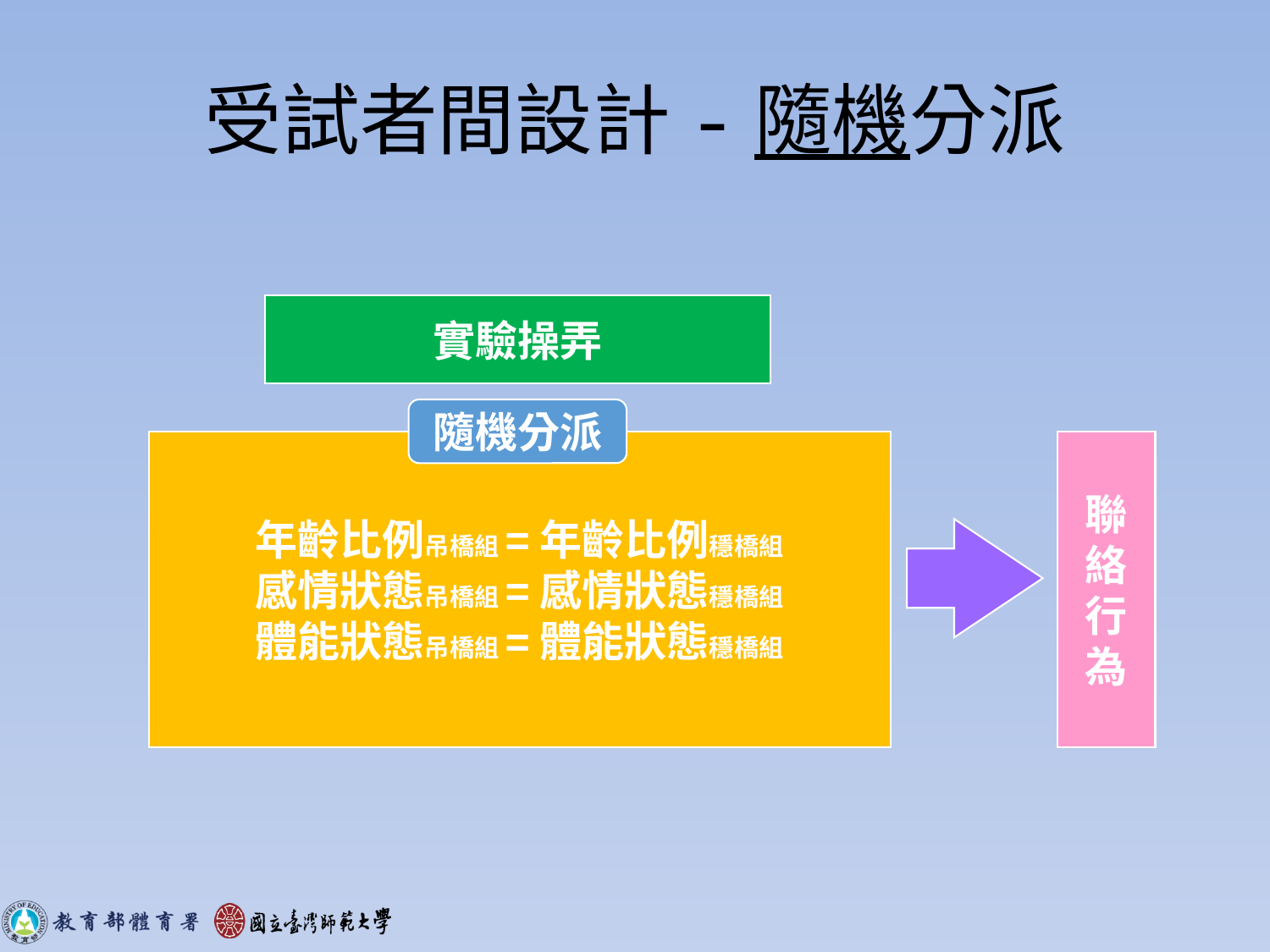

# 受試者間設計-隨機分派
實驗操弄
隨機分派
年齡比例吊橋組=年齡比例穩橋組
感情狀態吊橋組=感情狀態穩橋組
體能狀態吊橋組=體能狀態穩橋組
聯絡行為